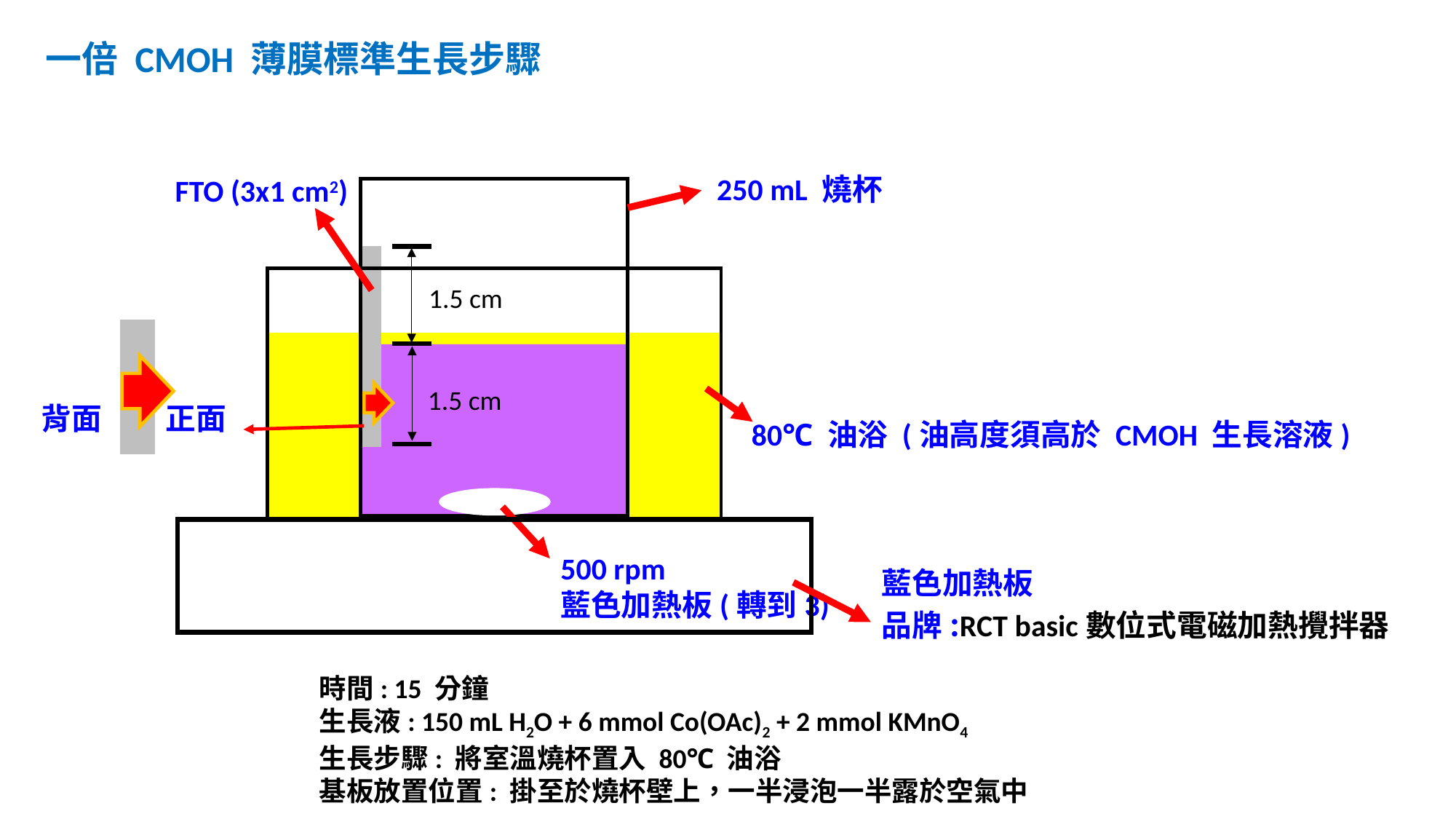

一倍 CMOH 薄膜標準生長步驟
250 mL 燒杯
FTO (3x1 cm2)

1.5 cm

1.5 cm

正面
背面
80℃ 油浴 (油高度須高於 CMOH 生長溶液)

500 rpm
藍色加熱板(轉到3)

藍色加熱板
品牌:RCT basic數位式電磁加熱攪拌器

時間: 15 分鐘
生長液: 150 mL H2O + 6 mmol Co(OAc)2 + 2 mmol KMnO4
生長步驟: 將室溫燒杯置入 80℃ 油浴
基板放置位置: 掛至於燒杯壁上，一半浸泡一半露於空氣中